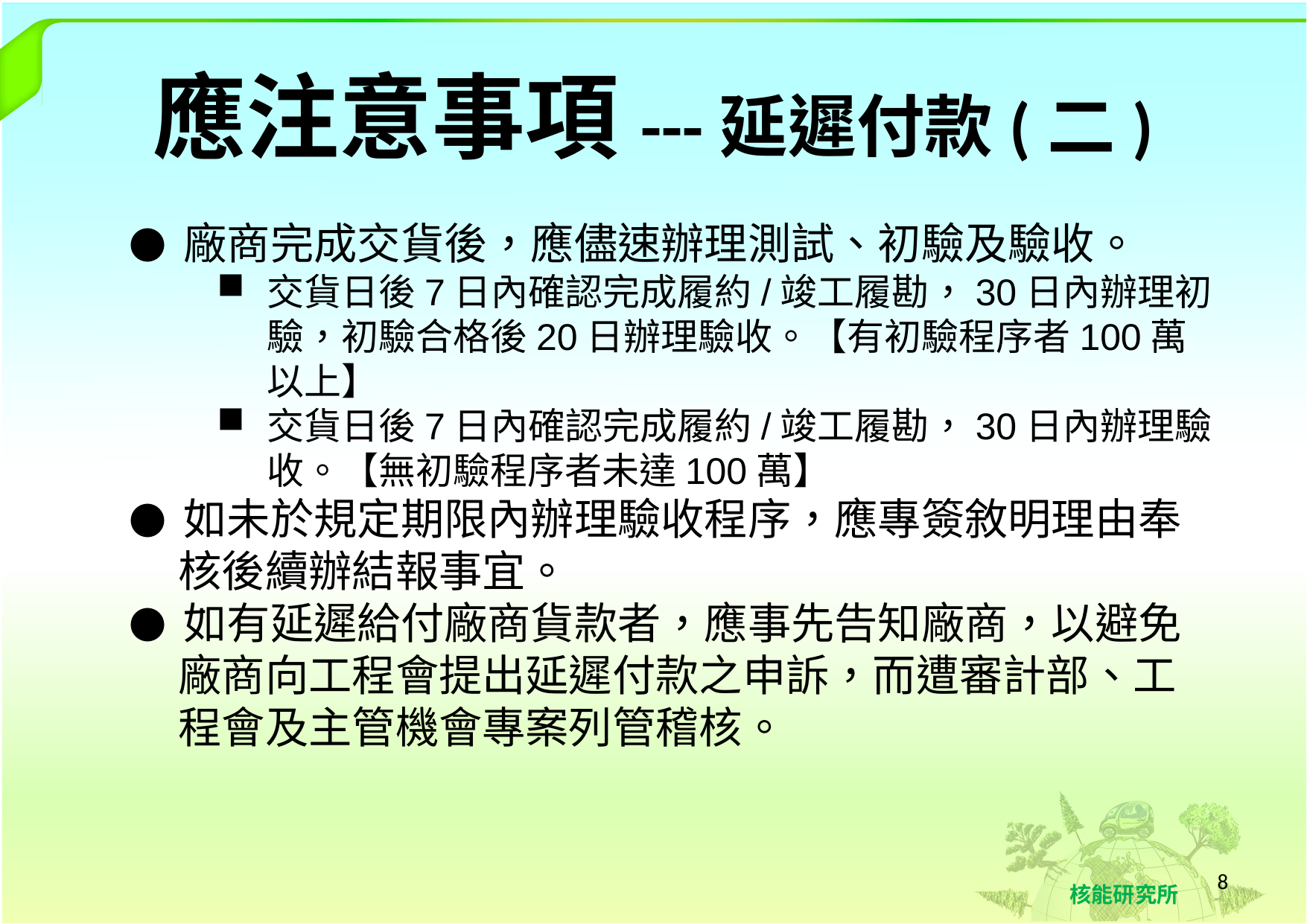

# 應注意事項---延遲付款(二)
● 廠商完成交貨後，應儘速辦理測試、初驗及驗收。
交貨日後7日內確認完成履約/竣工履勘，30日內辦理初驗，初驗合格後20日辦理驗收。【有初驗程序者100萬以上】
交貨日後7日內確認完成履約/竣工履勘，30日內辦理驗收。【無初驗程序者未達100萬】
● 如未於規定期限內辦理驗收程序，應專簽敘明理由奉
    核後續辦結報事宜。
● 如有延遲給付廠商貨款者，應事先告知廠商，以避免
    廠商向工程會提出延遲付款之申訴，而遭審計部、工
    程會及主管機會專案列管稽核。
8